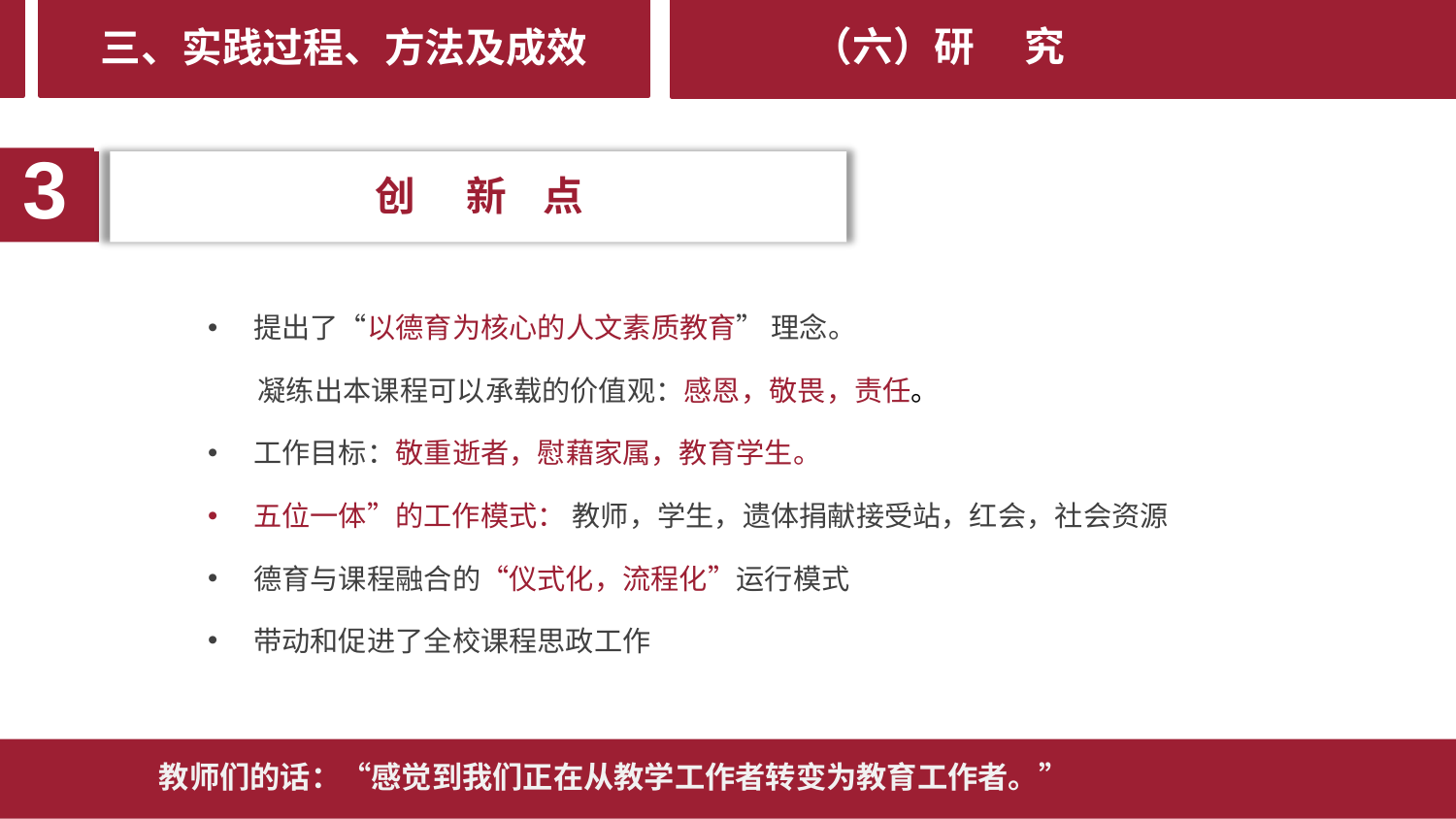

# （六）研	究
三、实践过程、方法及成效
3

创	新	点
提出了“以德育为核心的人文素质教育” 理念。
凝练出本课程可以承载的价值观：感恩，敬畏，责任。
工作目标：敬重逝者，慰藉家属，教育学生。
五位一体”的工作模式： 教师，学生，遗体捐献接受站，红会，社会资源
德育与课程融合的“仪式化，流程化”运行模式
带动和促进了全校课程思政工作

教师们的话：“感觉到我们正在从教学工作者转变为教育工作者。”